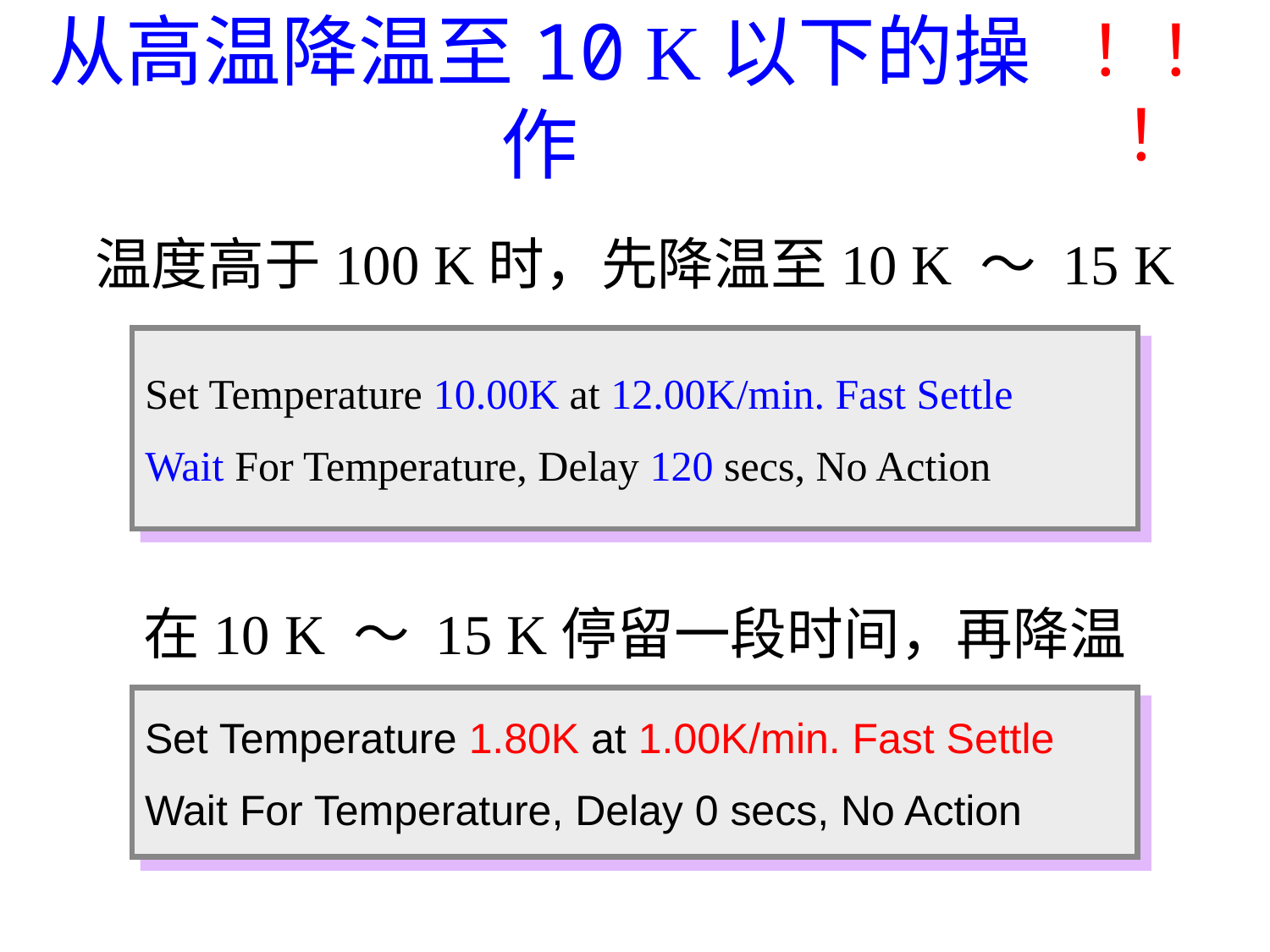

！！！
# 从高温降温至10 K以下的操作
温度高于100 K时，先降温至10 K ～ 15 K
Set Temperature 10.00K at 12.00K/min. Fast Settle
Wait For Temperature, Delay 120 secs, No Action
在10 K ～ 15 K停留一段时间，再降温
Set Temperature 1.80K at 1.00K/min. Fast Settle
Wait For Temperature, Delay 0 secs, No Action